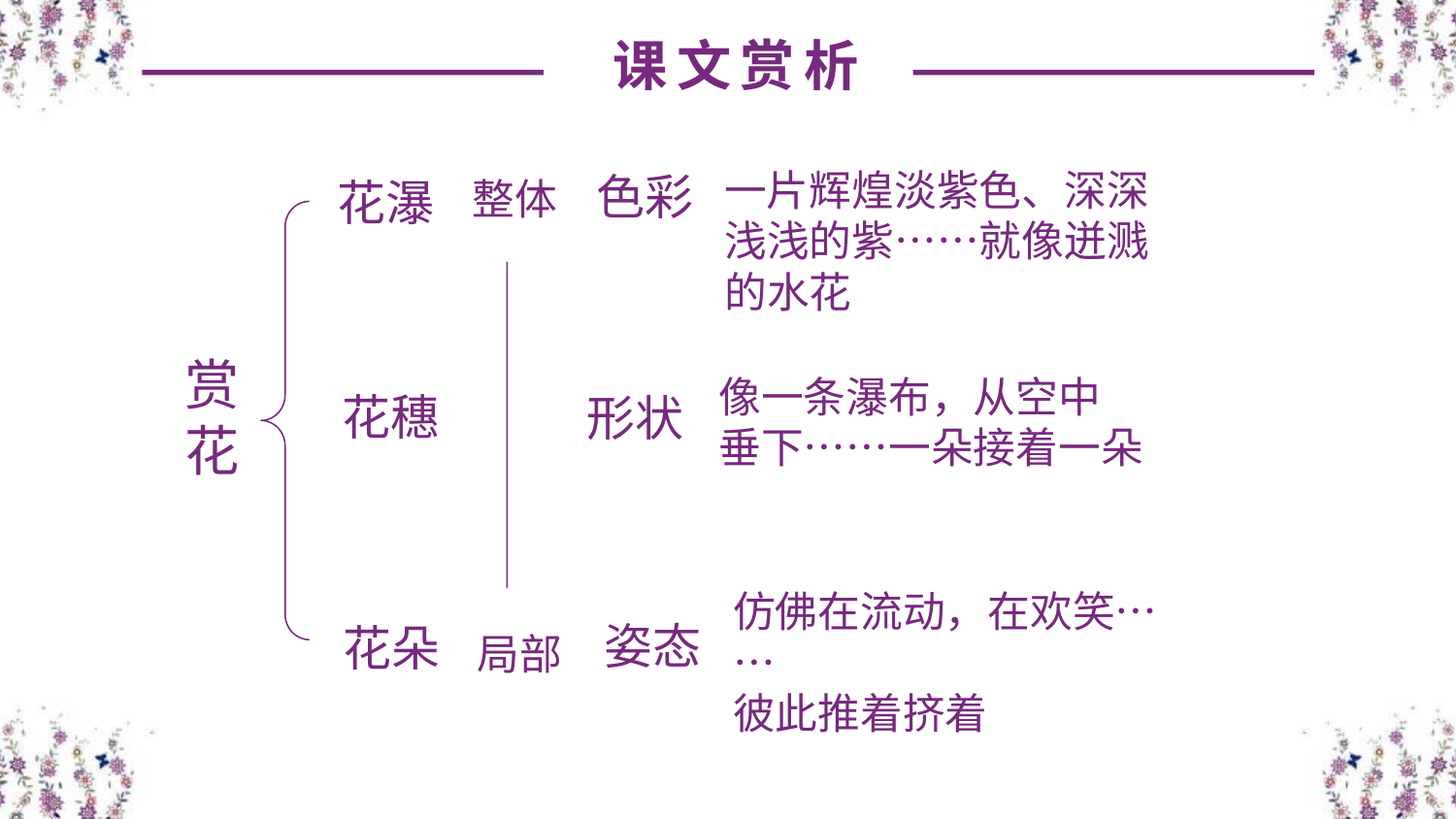

课文赏析

一片辉煌淡紫色、深深浅浅的紫……就像迸溅的水花
色彩
花瀑
整体

赏
花
像一条瀑布，从空中
垂下……一朵接着一朵
花穗
形状
仿佛在流动，在欢笑……
彼此推着挤着
姿态
花朵
局部